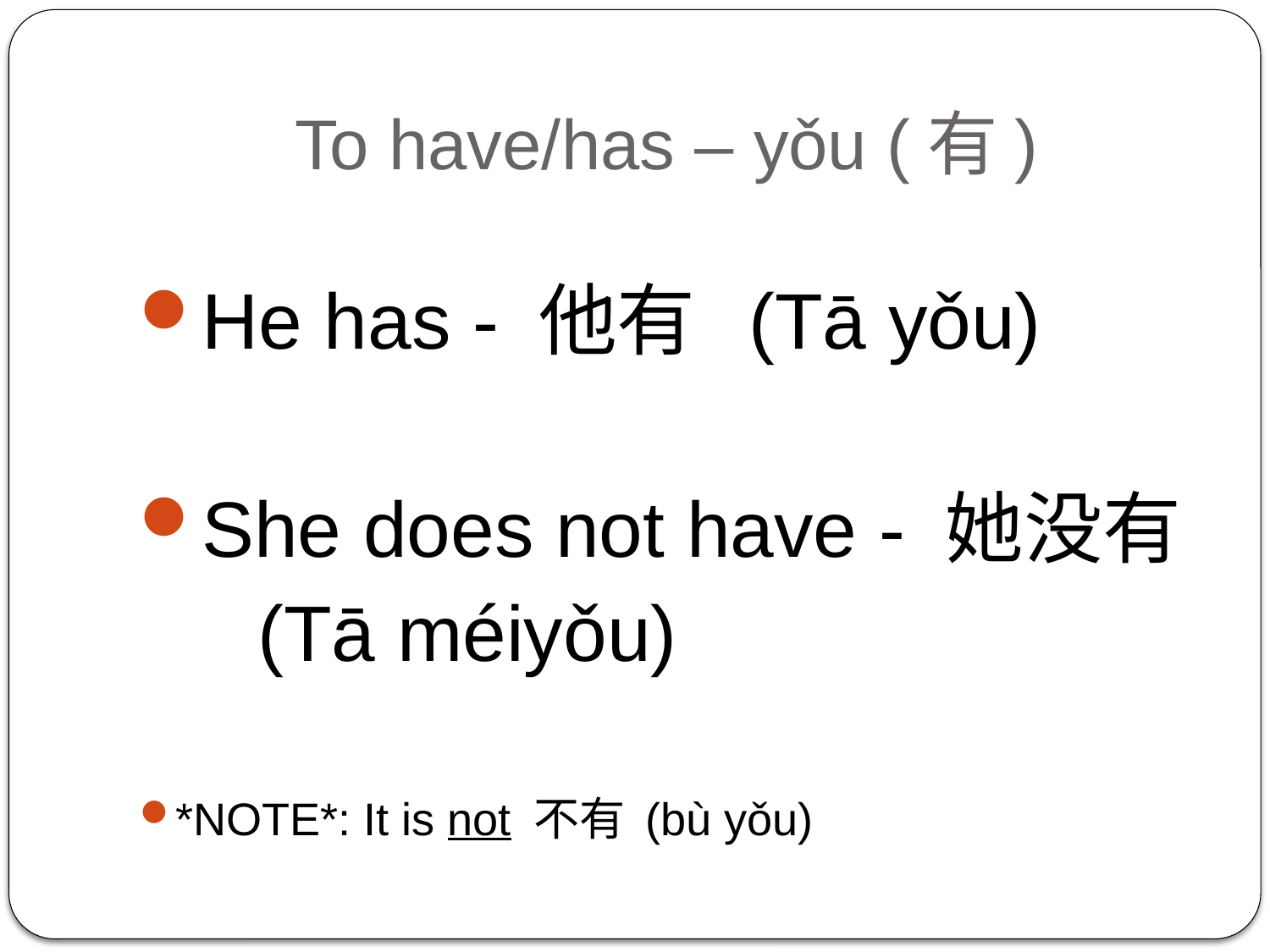

# To have/has – yǒu (有)
He has - 他有  (Tā yǒu)

She does not have - 她没有
	(Tā méiyǒu)

*NOTE*: It is not 不有 (bù yǒu)